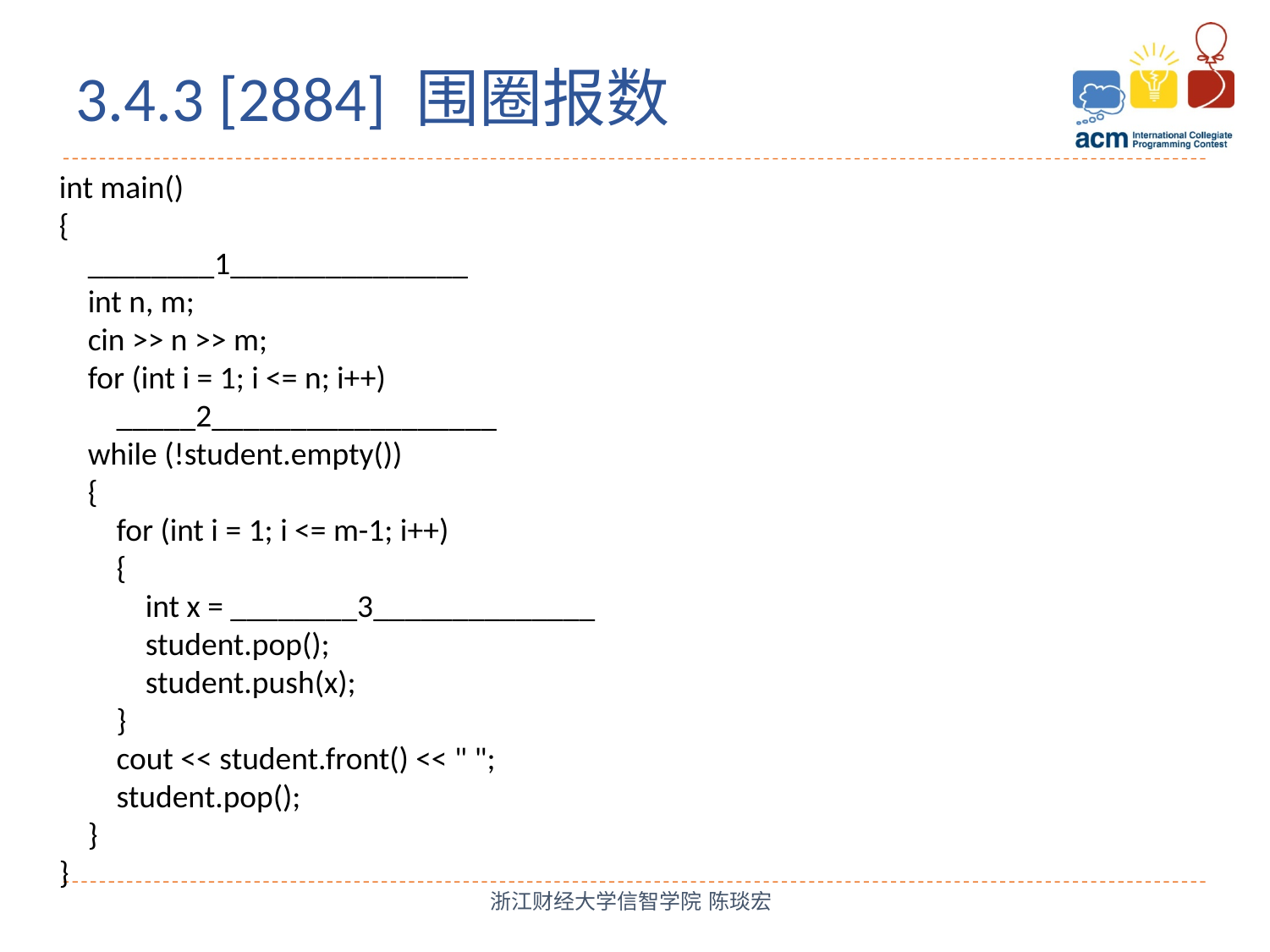

3.4.3 [2884] 围圈报数

int main()
{
    ________1_______________
    int n, m;
    cin >> n >> m;
    for (int i = 1; i <= n; i++)
        _____2__________________
    while (!student.empty())
    {
        for (int i = 1; i <= m-1; i++)
        {
            int x = ________3______________
            student.pop();
            student.push(x);
        }
        cout << student.front() << " ";
        student.pop();
    }
}
浙江财经大学信智学院 陈琰宏
29